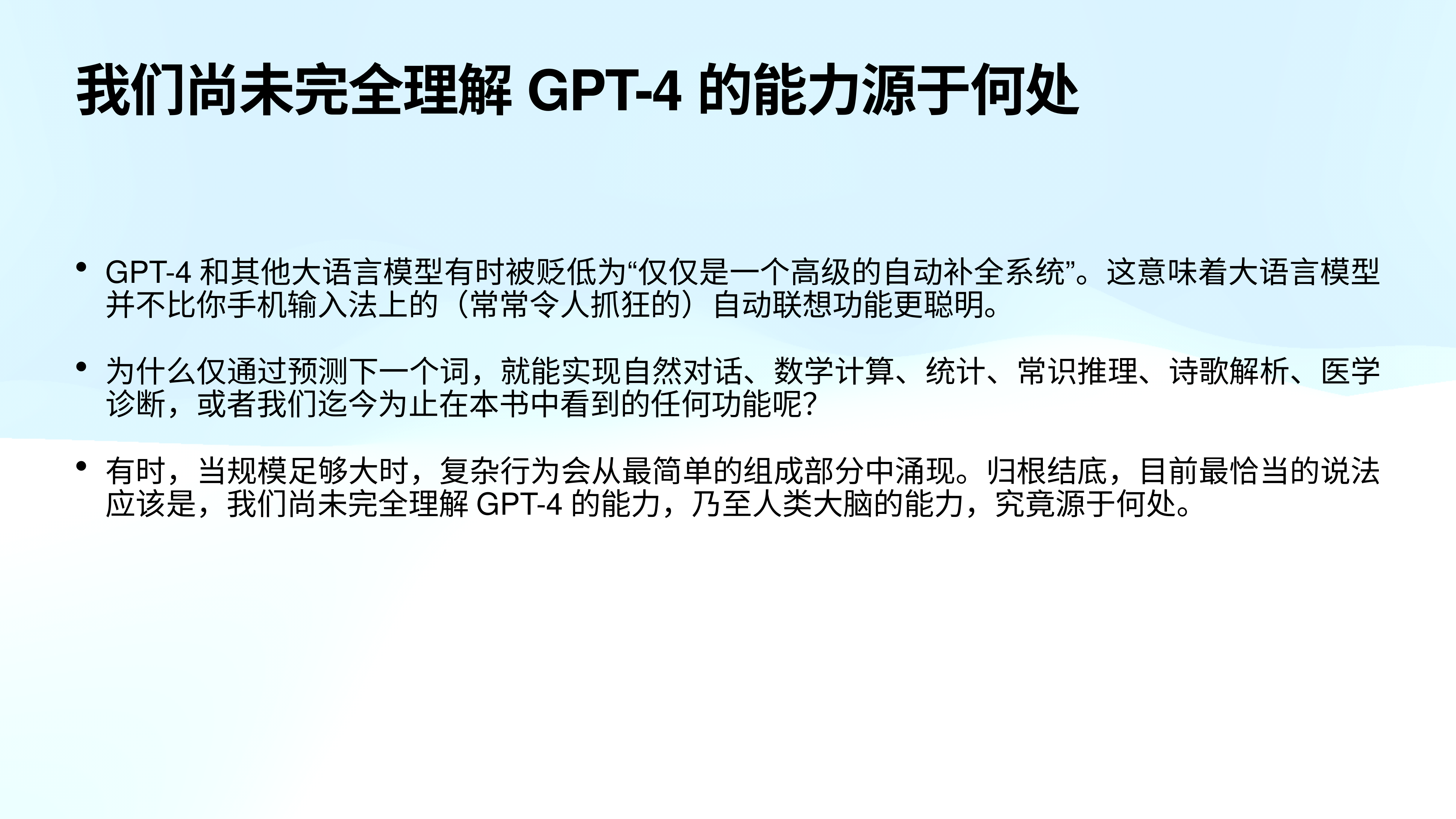

# 我们尚未完全理解GPT-4的能力源于何处

GPT-4和其他大语言模型有时被贬低为“仅仅是一个高级的自动补全系统”。这意味着大语言模型并不比你手机输入法上的（常常令人抓狂的）自动联想功能更聪明。
为什么仅通过预测下一个词，就能实现自然对话、数学计算、统计、常识推理、诗歌解析、医学诊断，或者我们迄今为止在本书中看到的任何功能呢？
有时，当规模足够大时，复杂行为会从最简单的组成部分中涌现。归根结底，目前最恰当的说法应该是，我们尚未完全理解GPT-4的能力，乃至人类大脑的能力，究竟源于何处。